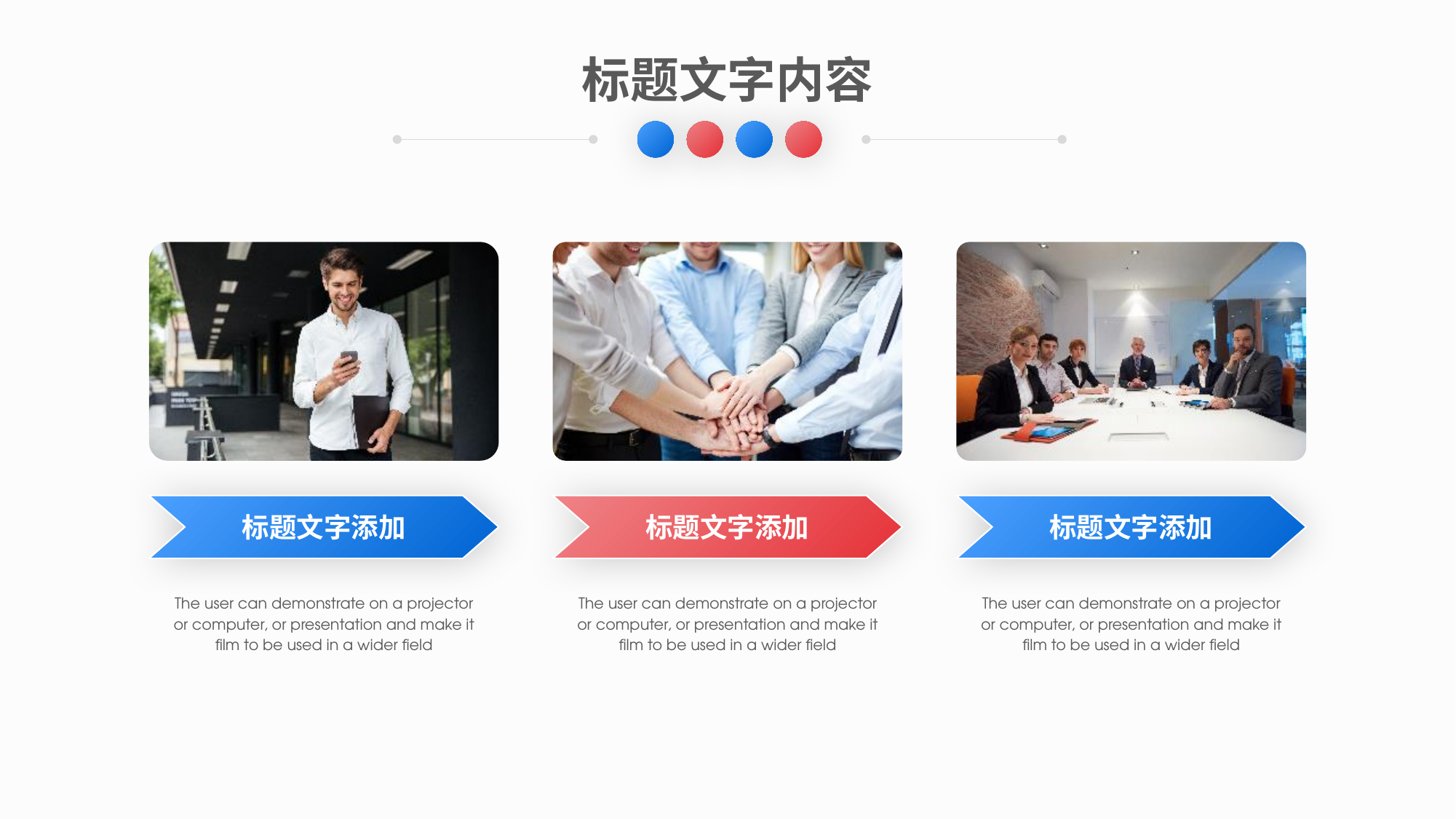

标题文字内容

标题文字添加
标题文字添加
标题文字添加
The user can demonstrate on a projector or computer, or presentation and make it film to be used in a wider field
The user can demonstrate on a projector or computer, or presentation and make it film to be used in a wider field
The user can demonstrate on a projector or computer, or presentation and make it film to be used in a wider field
PPT模板 http://www.1ppt.com/moban/